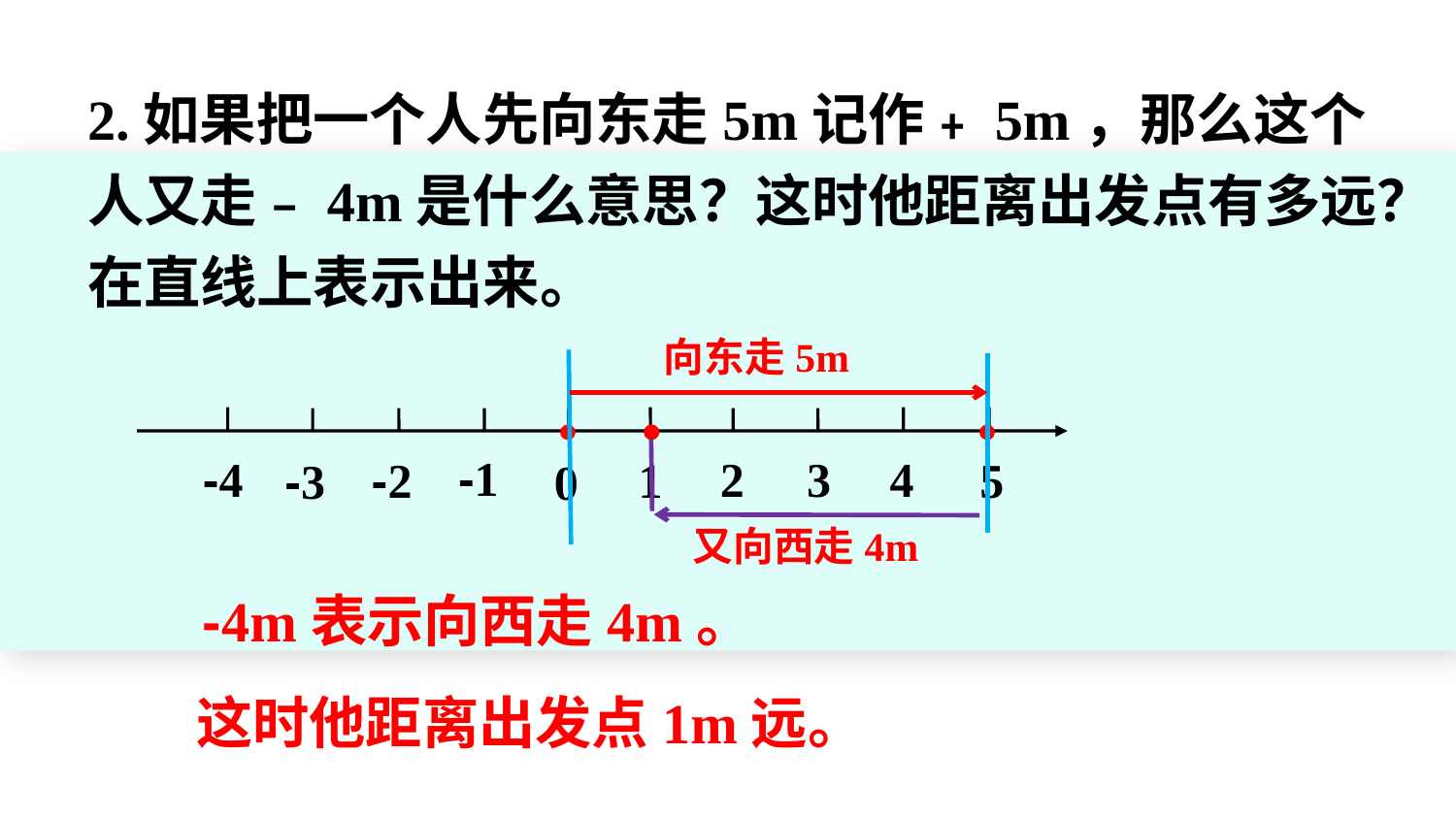

2.如果把一个人先向东走5m记作﹢5m，那么这个人又走﹣4m是什么意思？这时他距离出发点有多远？在直线上表示出来。

向东走5m

-1
2
3
4
-4
1
5
-2
-3

0

www.youyi100.com
又向西走4m
-4m表示向西走4m。
这时他距离出发点1m远。